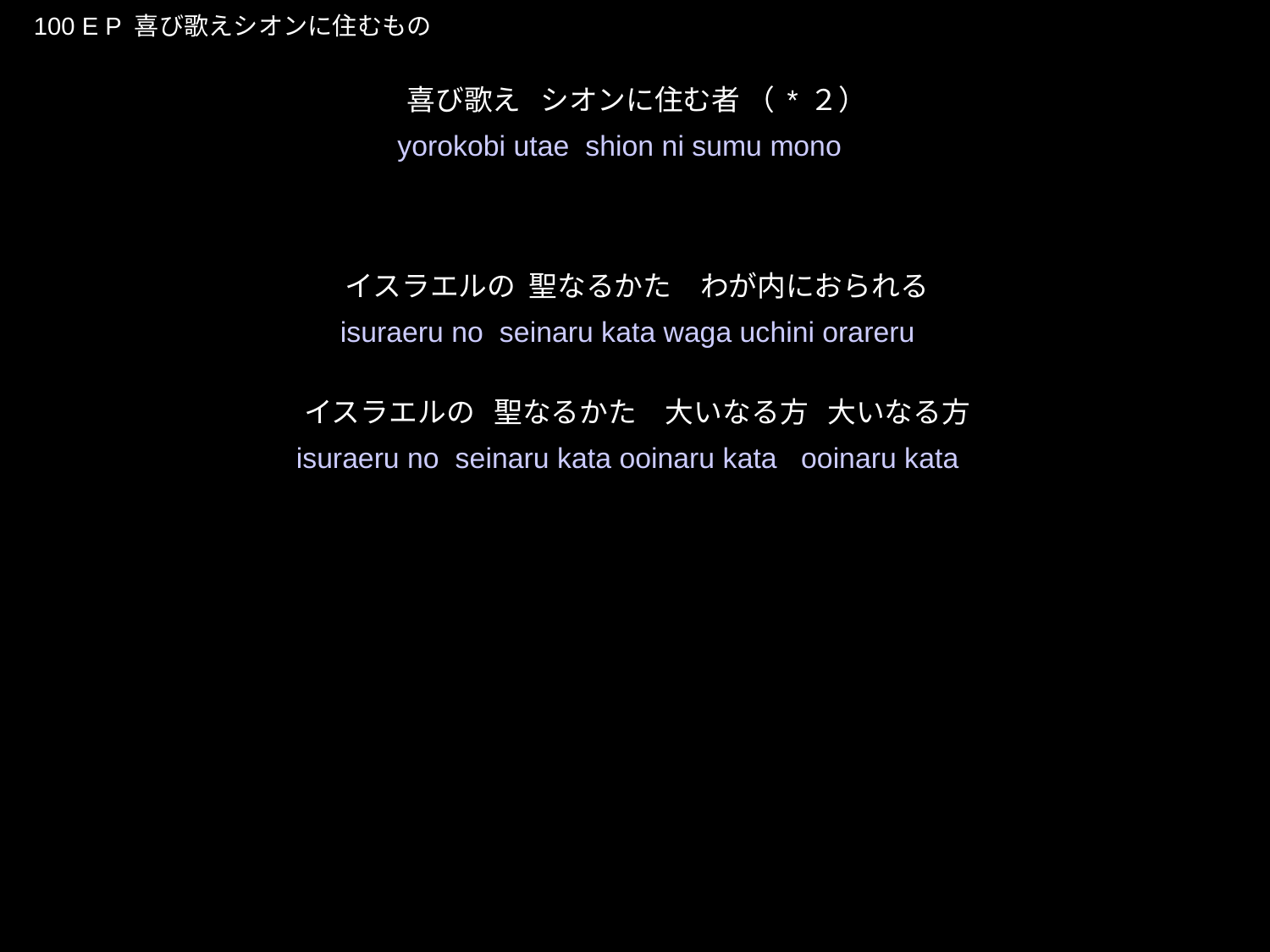

よろこびうたえしおんにすむもの
★P
100 E P 喜び歌えシオンに住むもの
喜び歌え   シオンに住む者 （*２）
イスラエルの  聖なるかた　わが内におられる
イスラエルの   聖なるかた　大いなる方   大いなる方
★２
yorokobi utae  shion ni sumu mono
isuraeru no  seinaru kata waga uchini orareru
isuraeru no  seinaru kata ooinaru kata   ooinaru kata